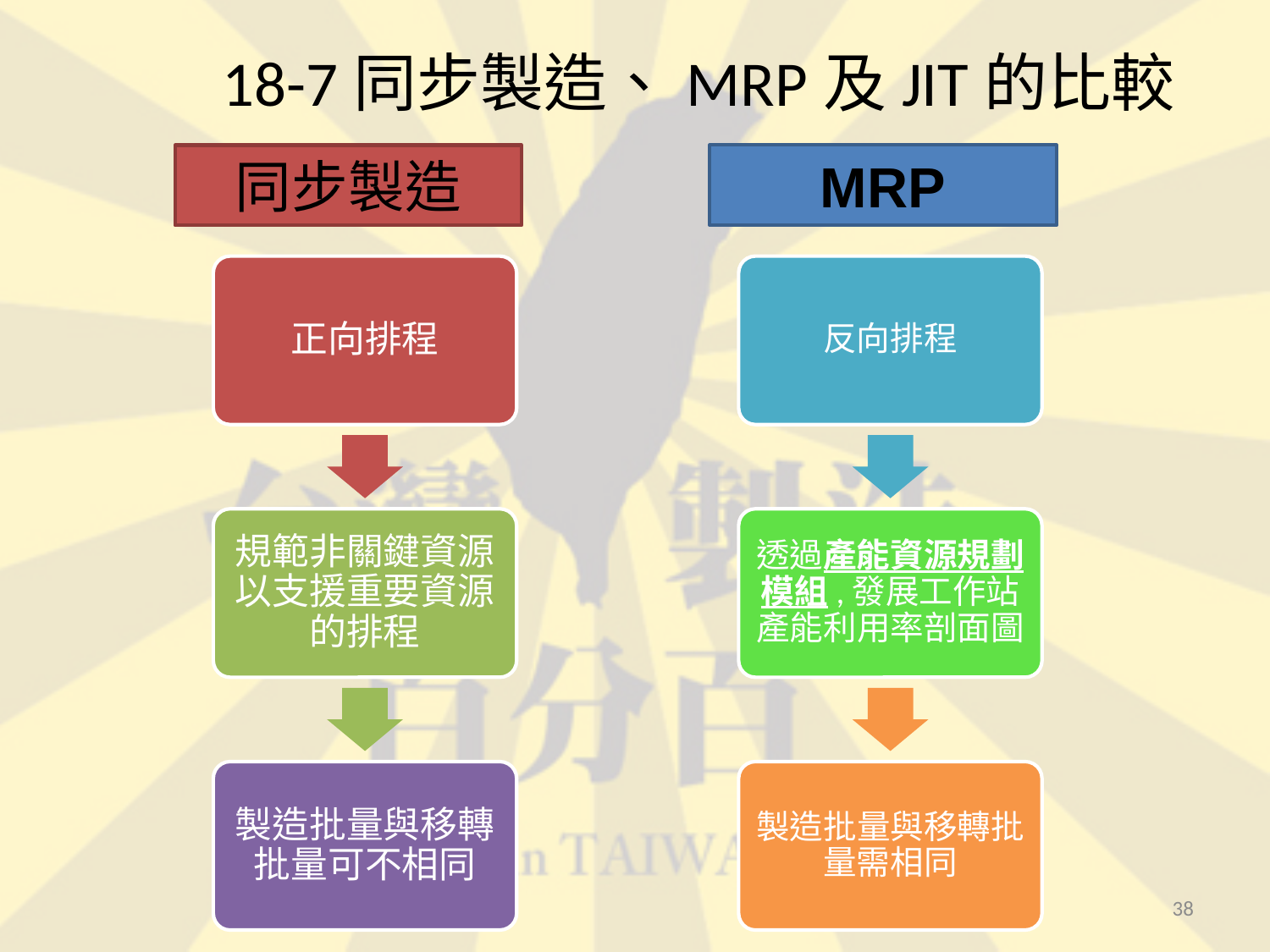

18-7同步製造、MRP及JIT的比較
MRP
同步製造
正向排程

規範非關鍵資源以支援重要資源的排程

製造批量與移轉批量可不相同
反向排程

透過產能資源規劃模組,發展工作站產能利用率剖面圖

製造批量與移轉批量需相同
38